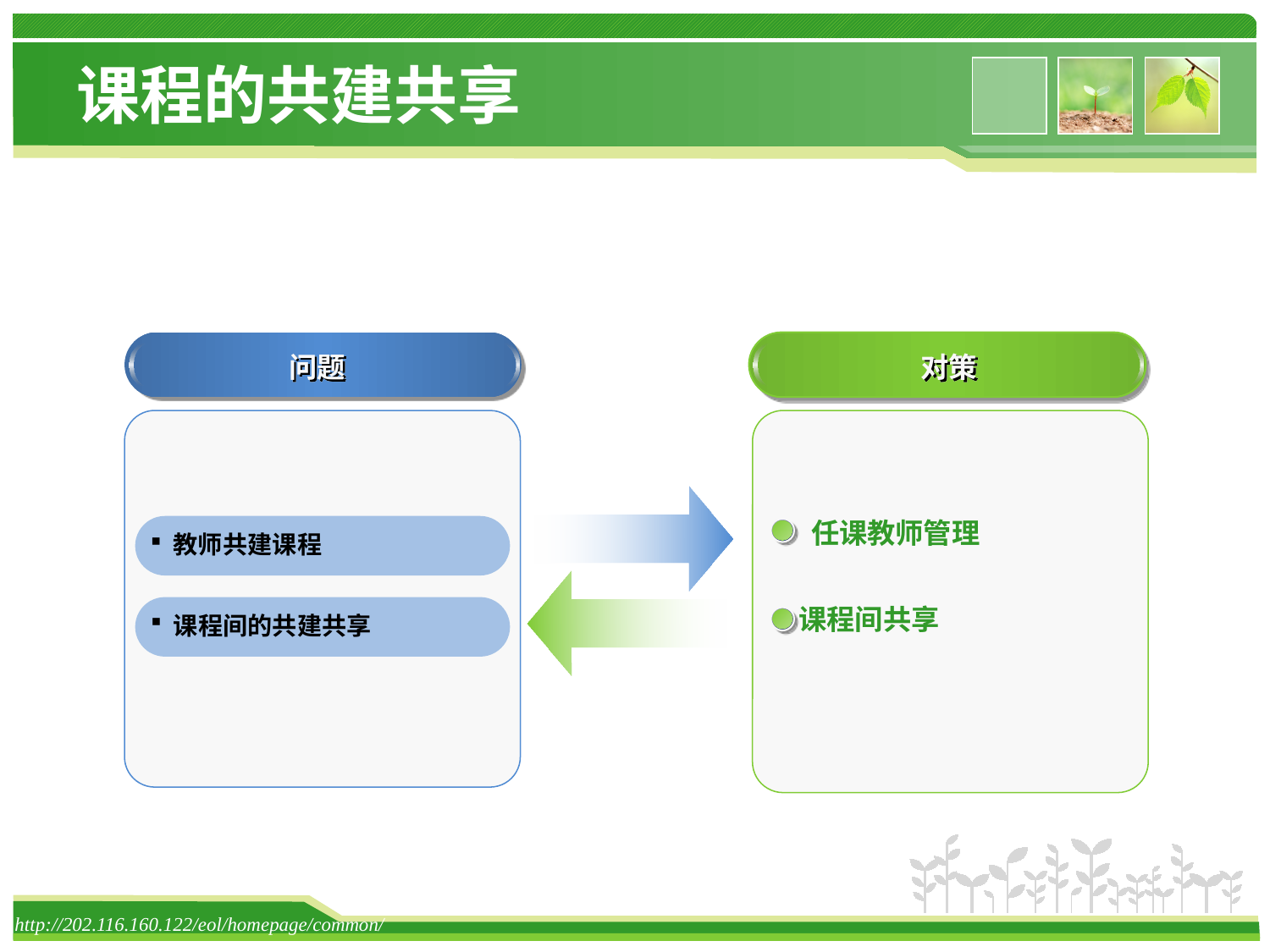

# 课程的共建共享

问题
对策

 任课教师管理

 教师共建课程

课程间共享

 课程间的共建共享